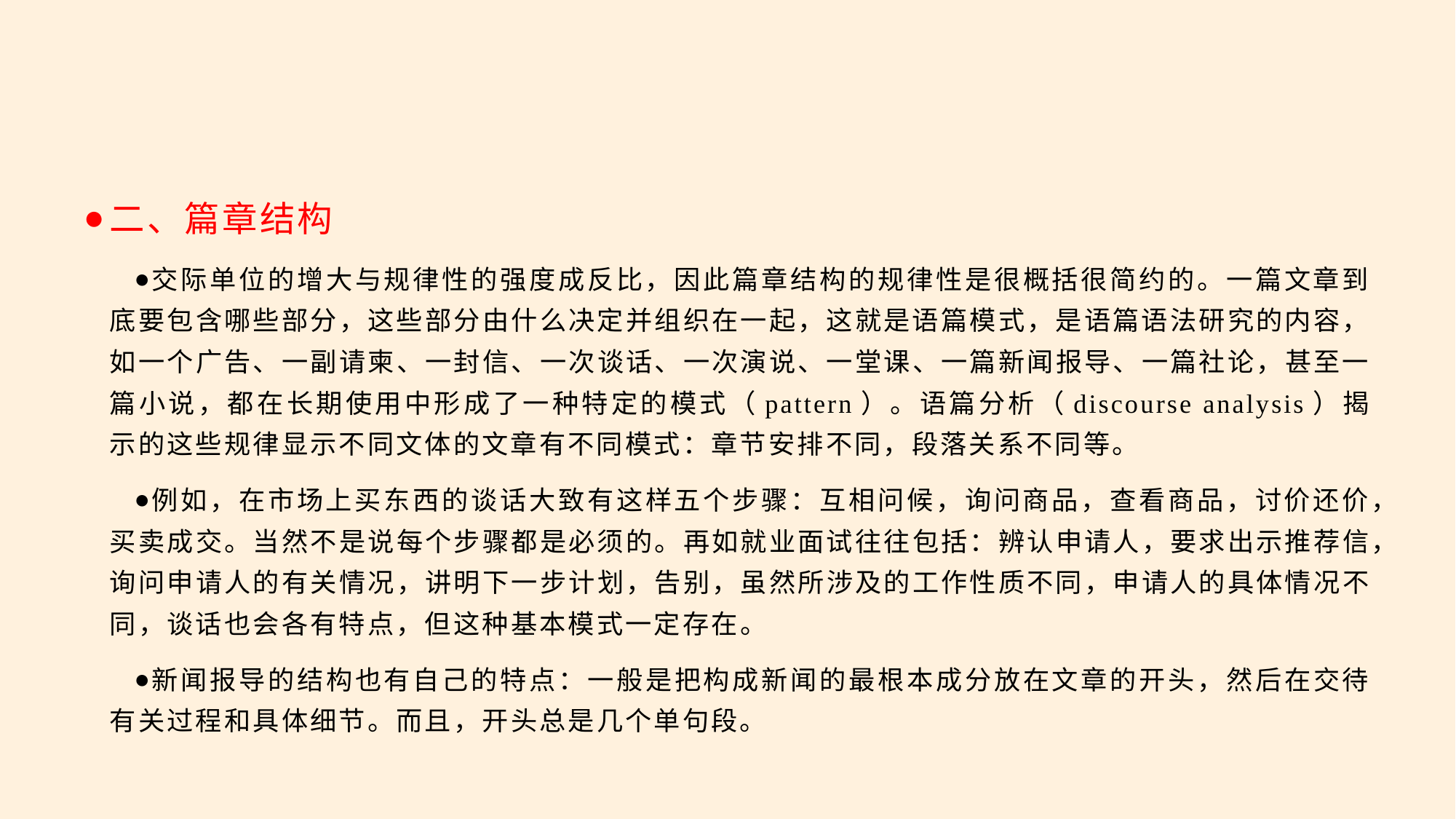

#
二、篇章结构
交际单位的增大与规律性的强度成反比，因此篇章结构的规律性是很概括很简约的。一篇文章到底要包含哪些部分，这些部分由什么决定并组织在一起，这就是语篇模式，是语篇语法研究的内容，如一个广告、一副请柬、一封信、一次谈话、一次演说、一堂课、一篇新闻报导、一篇社论，甚至一篇小说，都在长期使用中形成了一种特定的模式（pattern）。语篇分析（discourse analysis）揭示的这些规律显示不同文体的文章有不同模式：章节安排不同，段落关系不同等。
例如，在市场上买东西的谈话大致有这样五个步骤：互相问候，询问商品，查看商品，讨价还价，买卖成交。当然不是说每个步骤都是必须的。再如就业面试往往包括：辨认申请人，要求出示推荐信，询问申请人的有关情况，讲明下一步计划，告别，虽然所涉及的工作性质不同，申请人的具体情况不同，谈话也会各有特点，但这种基本模式一定存在。
新闻报导的结构也有自己的特点：一般是把构成新闻的最根本成分放在文章的开头，然后在交待有关过程和具体细节。而且，开头总是几个单句段。